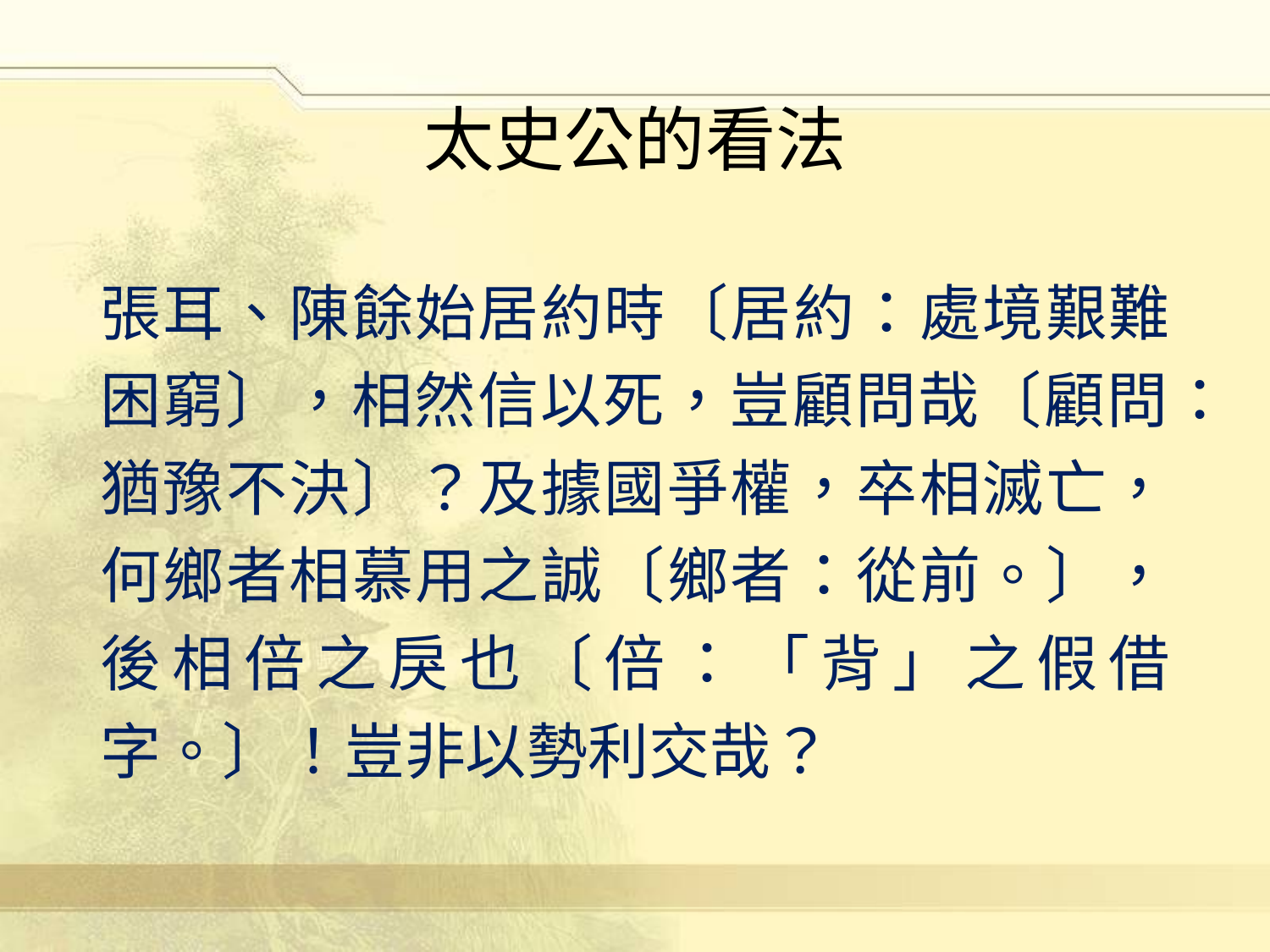

# 太史公的看法
張耳、陳餘始居約時〔居約：處境艱難困窮〕，相然信以死，豈顧問哉〔顧問：猶豫不決〕？及據國爭權，卒相滅亡，何鄉者相慕用之誠〔鄉者：從前。〕，後相倍之戾也〔倍：「背」之假借字。〕！豈非以勢利交哉？